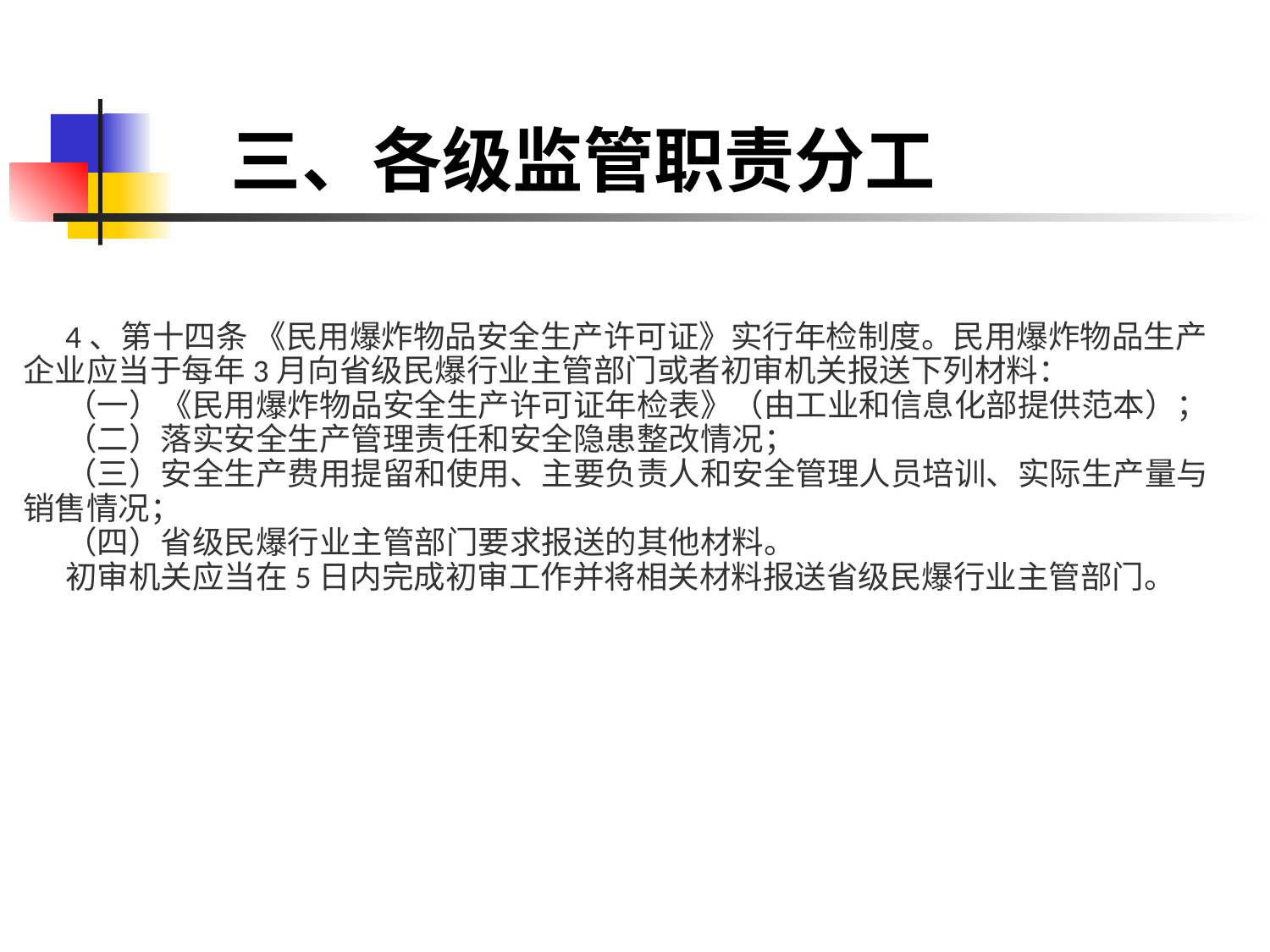

# 三、各级监管职责分工

4、第十四条 《民用爆炸物品安全生产许可证》实行年检制度。民用爆炸物品生产企业应当于每年3月向省级民爆行业主管部门或者初审机关报送下列材料：
（一）《民用爆炸物品安全生产许可证年检表》（由工业和信息化部提供范本）；
（二）落实安全生产管理责任和安全隐患整改情况；
（三）安全生产费用提留和使用、主要负责人和安全管理人员培训、实际生产量与销售情况；
（四）省级民爆行业主管部门要求报送的其他材料。
初审机关应当在5日内完成初审工作并将相关材料报送省级民爆行业主管部门。